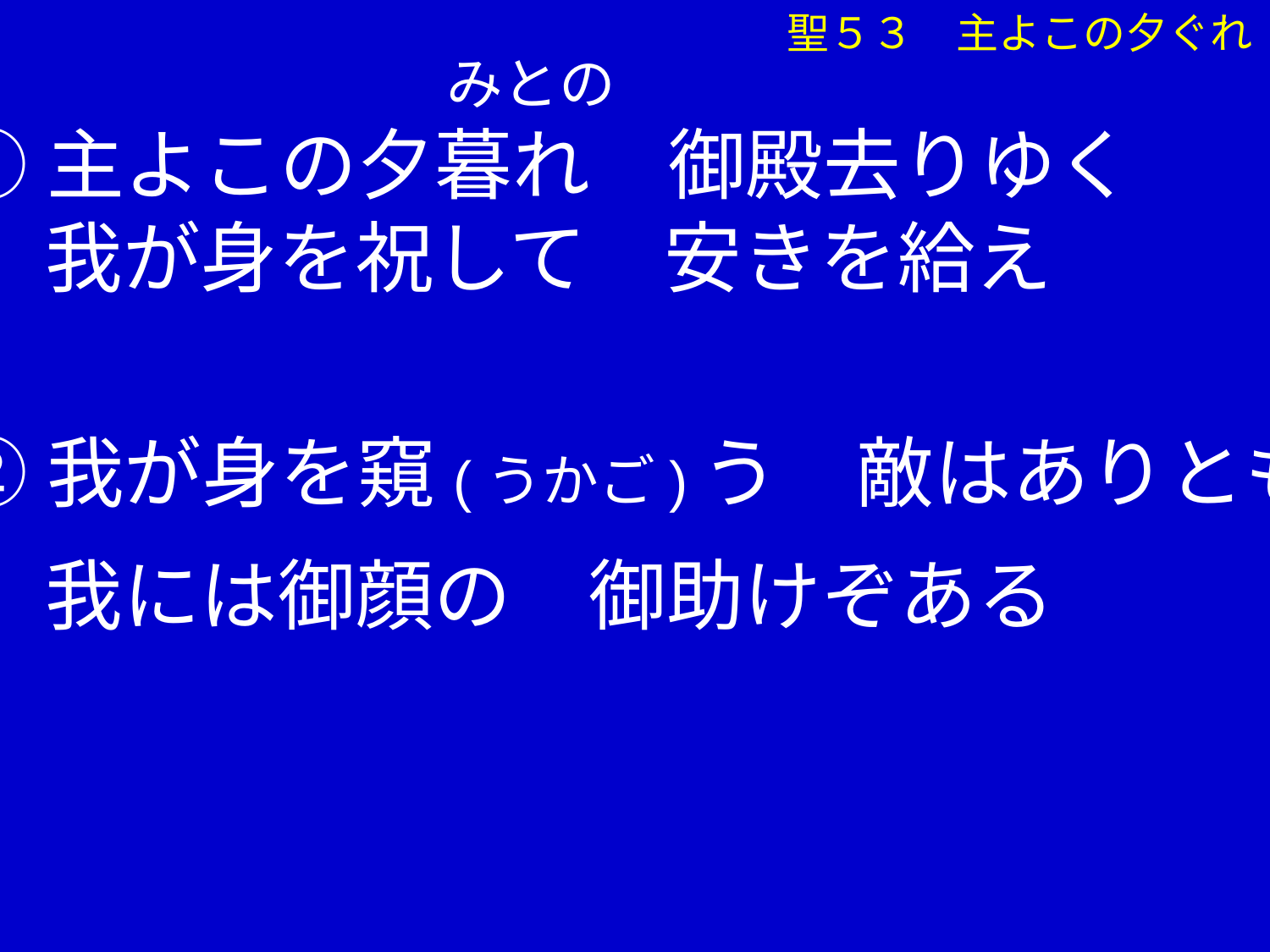

聖５３　主よこの夕ぐれ
                                      みとの
①主よこの夕暮れ　御殿去りゆく
　 我が身を祝して　安きを給え

②我が身を窺(うかご)う　敵はありとも
　 我には御顔の　御助けぞある